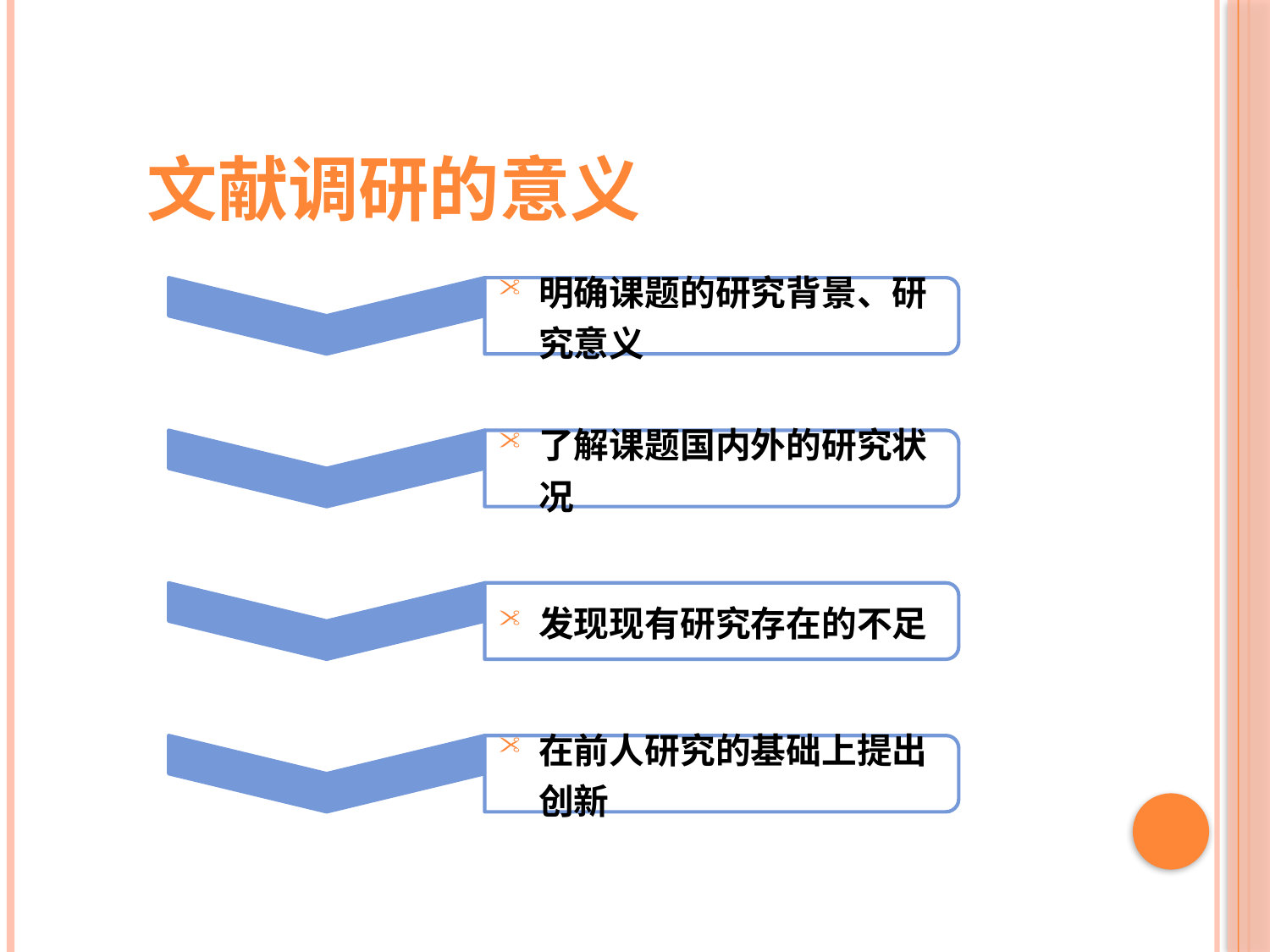

文献调研的意义
明确课题的研究背景、研究意义
了解课题国内外的研究状况
发现现有研究存在的不足
在前人研究的基础上提出创新